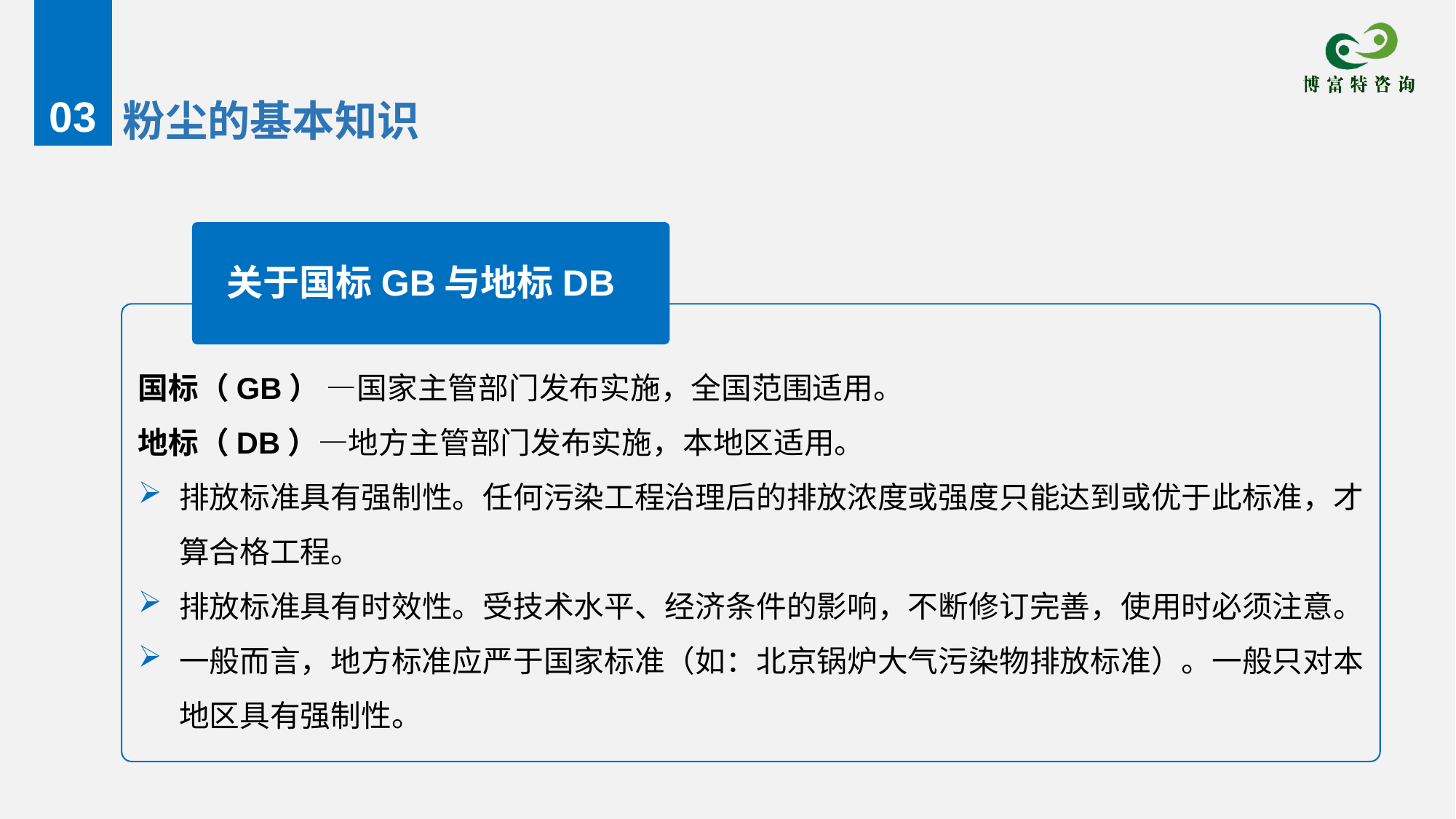

03
粉尘的基本知识

关于国标GB与地标DB

国标（GB） —国家主管部门发布实施，全国范围适用。
地标（DB）—地方主管部门发布实施，本地区适用。
排放标准具有强制性。任何污染工程治理后的排放浓度或强度只能达到或优于此标准，才算合格工程。
排放标准具有时效性。受技术水平、经济条件的影响，不断修订完善，使用时必须注意。
一般而言，地方标准应严于国家标准（如：北京锅炉大气污染物排放标准）。一般只对本地区具有强制性。